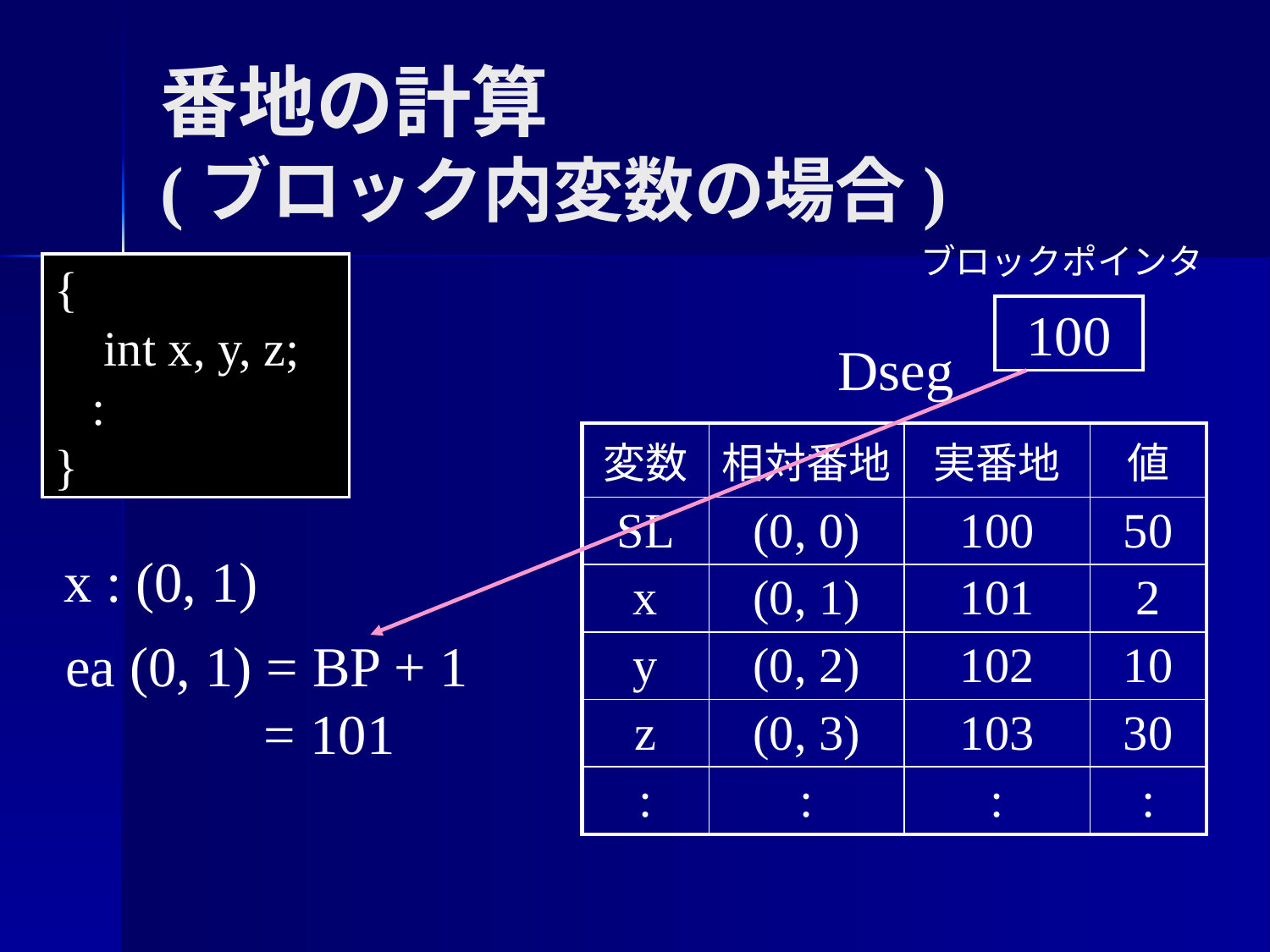

番地の計算
(ブロック内変数の場合)
ブロックポインタ
{
    int x, y, z;
   :
}
100
Dseg

| 変数 | 相対番地 | 実番地 | 値 |
| --- | --- | --- | --- |
| SL | (0, 0) | 100 | 50 |
| x | (0, 1) | 101 | 2 |
| y | (0, 2) | 102 | 10 |
| z | (0, 3) | 103 | 30 |
| : | : | : | : |
x : (0, 1)
ea (0, 1) = BP + 1
              = 101